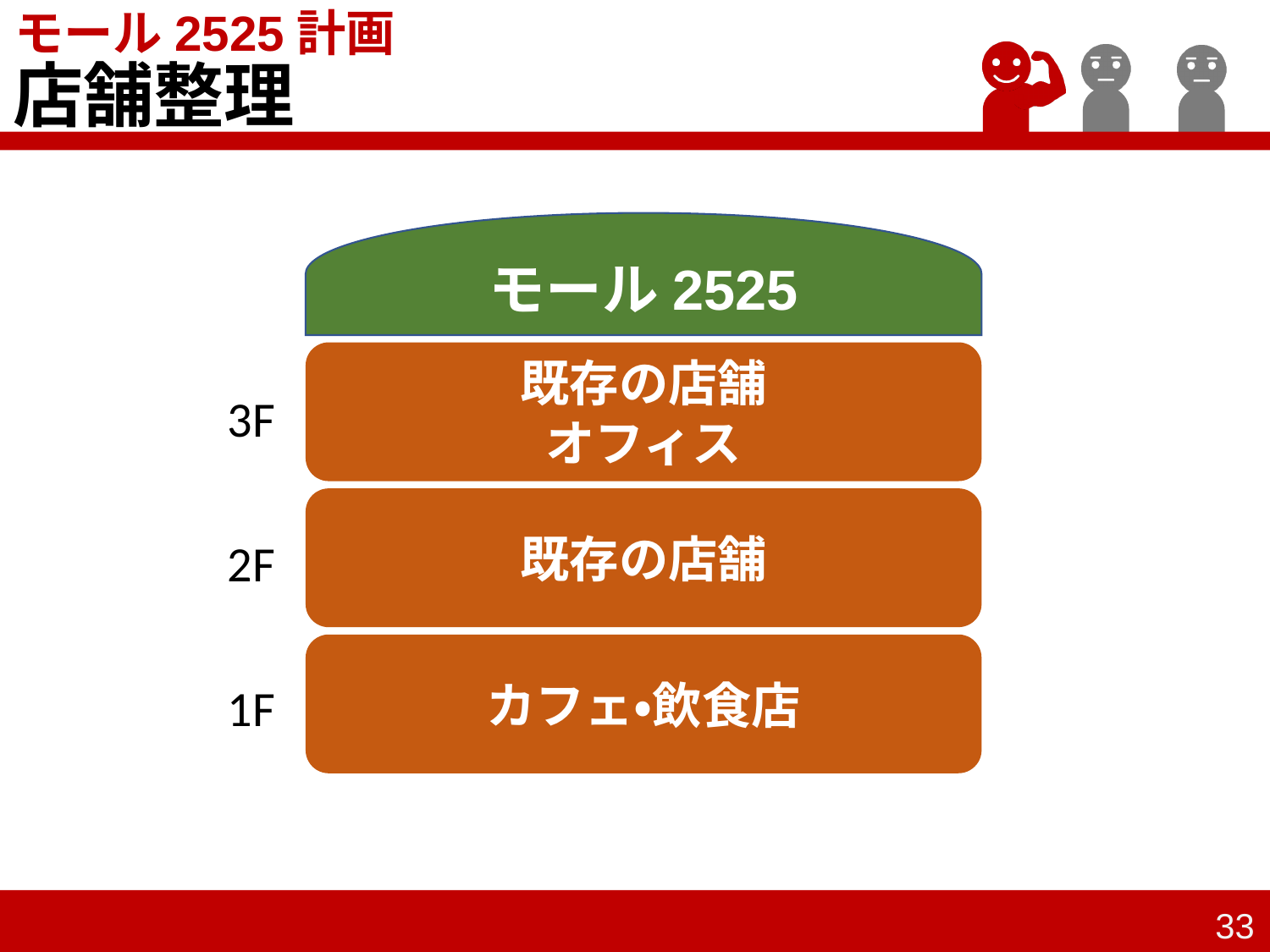

モール2525計画
# 店舗整理
モール2525
既存の店舗
オフィス
3F
既存の店舗
2F
カフェ・飲食店
1F
33